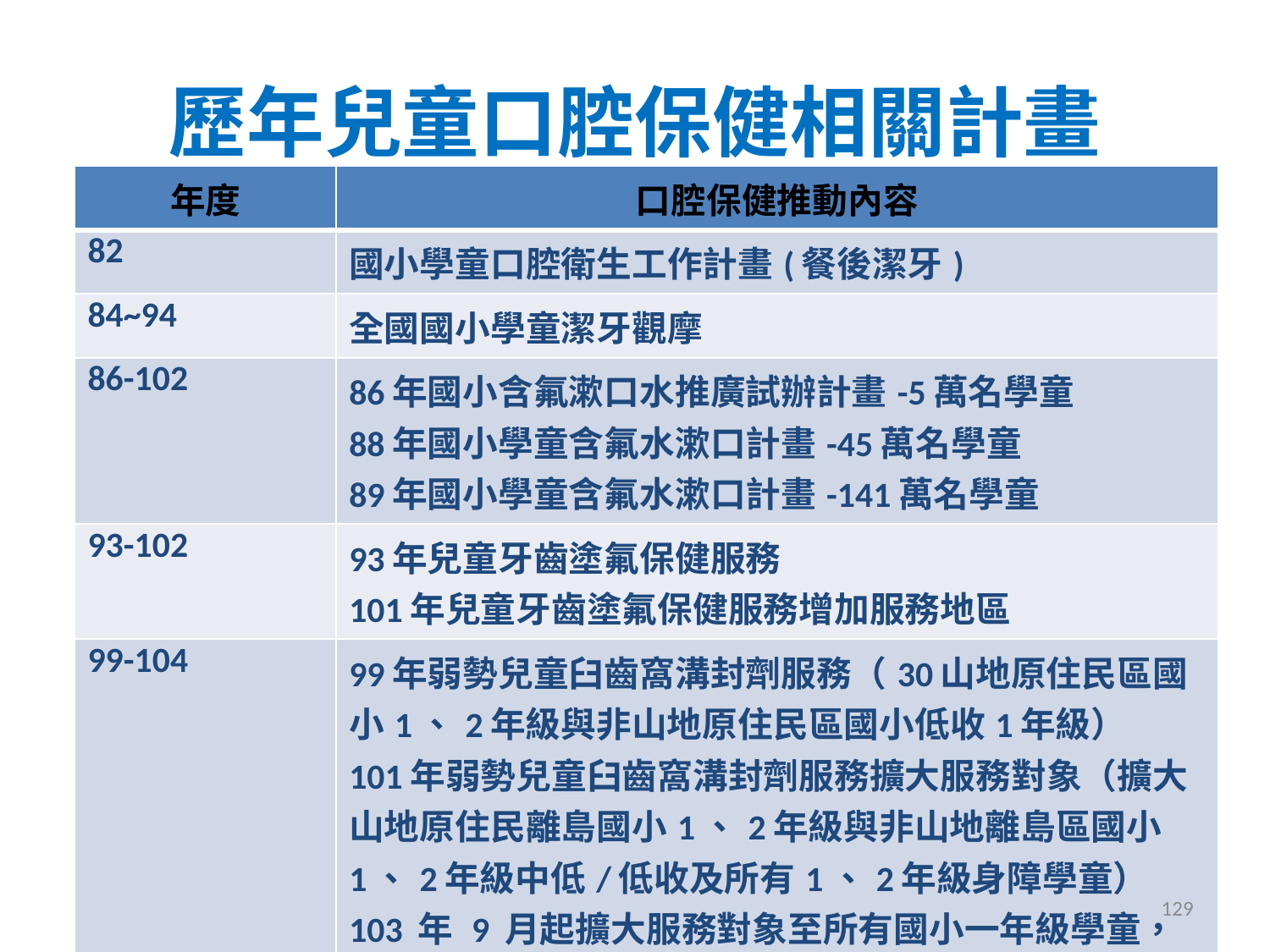

# 歷年兒童口腔保健相關計畫
| 年度 | 口腔保健推動內容 |
| --- | --- |
| 82 | 國小學童口腔衛生工作計畫(餐後潔牙) |
| 84~94 | 全國國小學童潔牙觀摩 |
| 86-102 | 86年國小含氟漱口水推廣試辦計畫-5萬名學童 88年國小學童含氟水漱口計畫-45萬名學童 89年國小學童含氟水漱口計畫-141萬名學童 |
| 93-102 | 93年兒童牙齒塗氟保健服務 101年兒童牙齒塗氟保健服務增加服務地區 |
| 99-104 | 99年弱勢兒童臼齒窩溝封劑服務（30山地原住民區國小1、2年級與非山地原住民區國小低收1年級） 101年弱勢兒童臼齒窩溝封劑服務擴大服務對象（擴大山地原住民離島國小1、2年級與非山地離島區國小1、2年級中低/低收及所有1、2年級身障學童） 103 年 9 月起擴大服務對象至所有國小一年級學童，及國小二年級弱勢學童（含低收入戶、身心障礙、原住民族地區、偏遠及離島地區） |
129